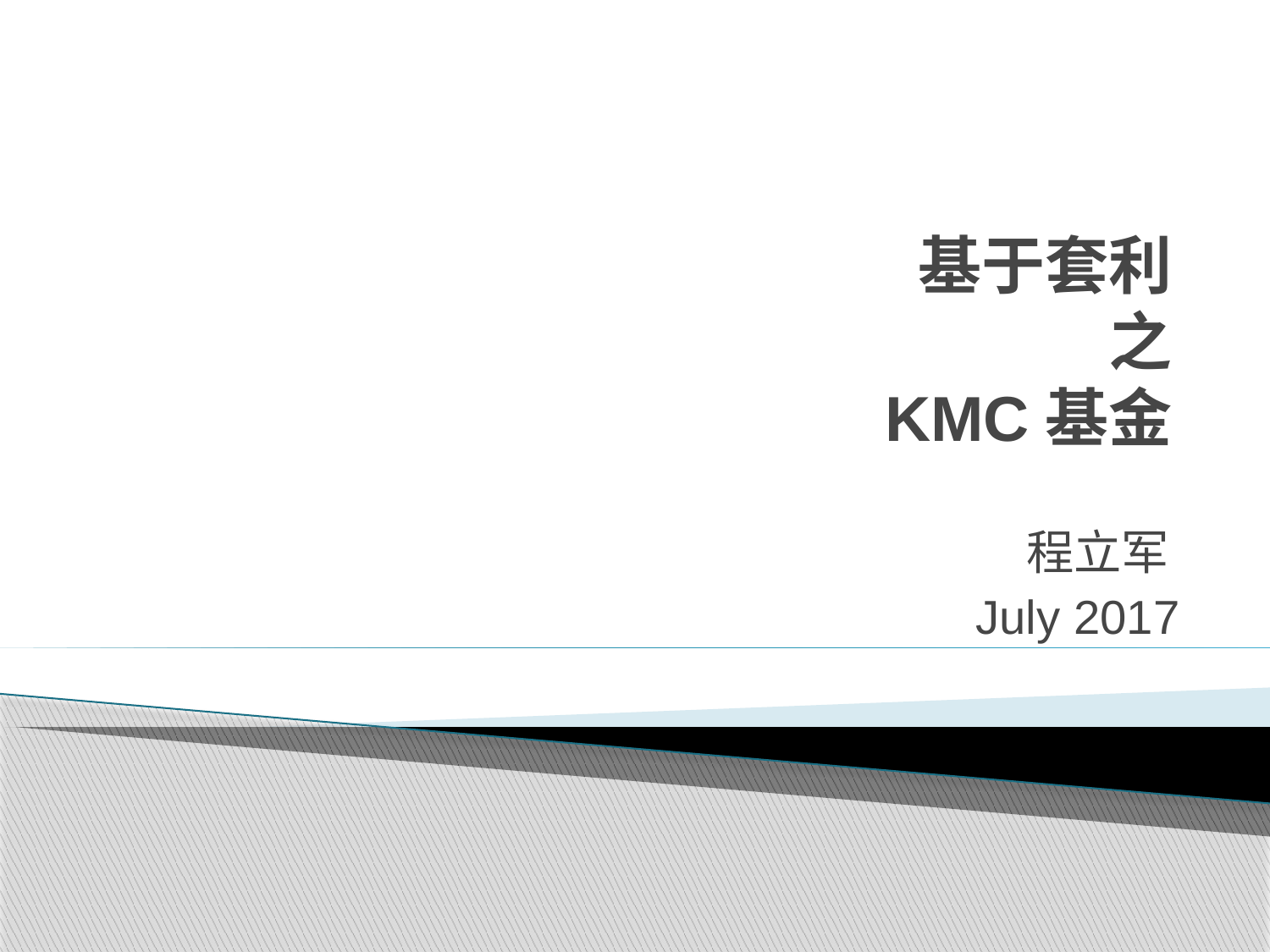

# 基于套利 之 KMC基金
程立军
July 2017